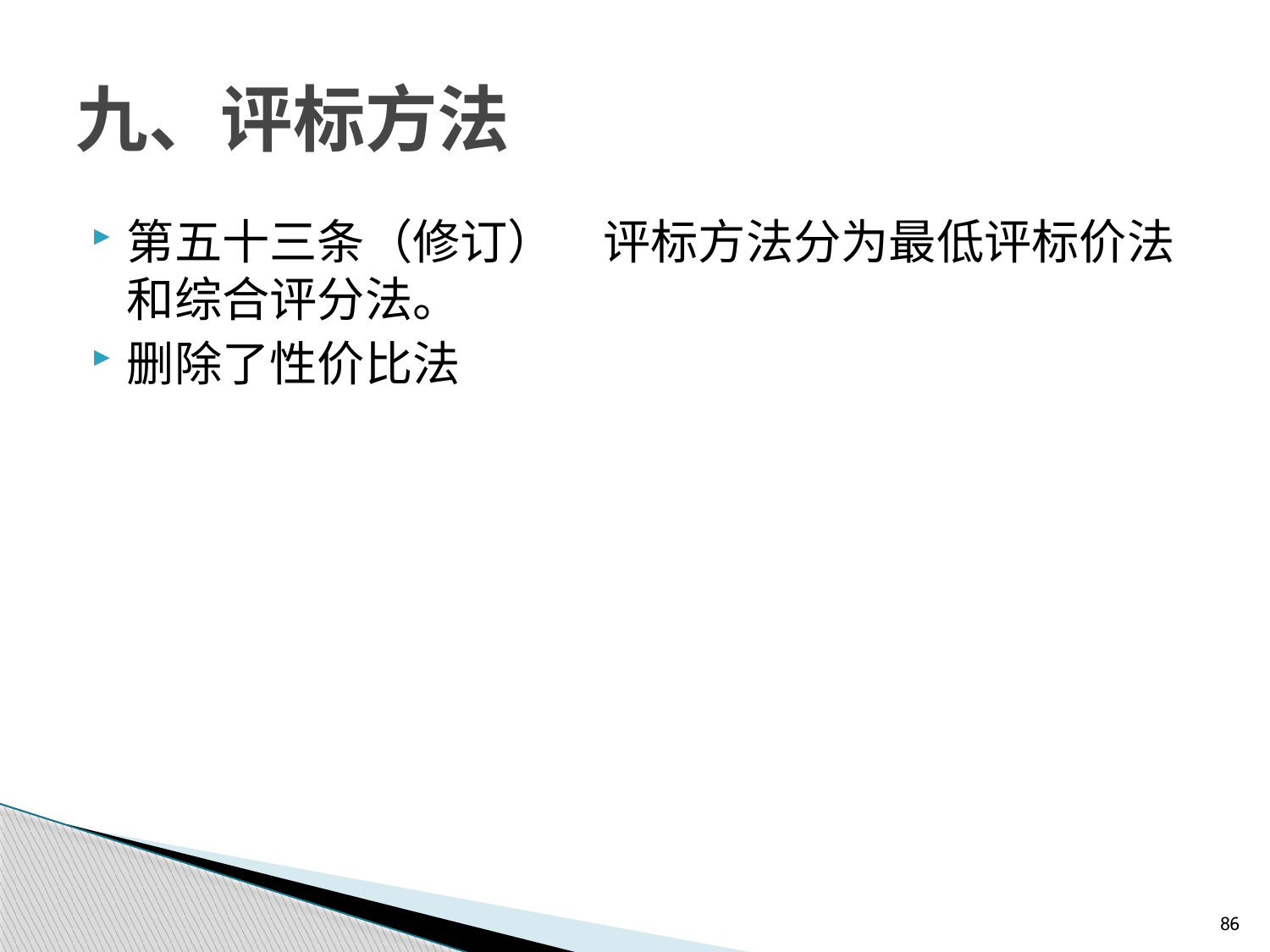

# 九、评标方法
第五十三条（修订）　评标方法分为最低评标价法和综合评分法。
删除了性价比法
86